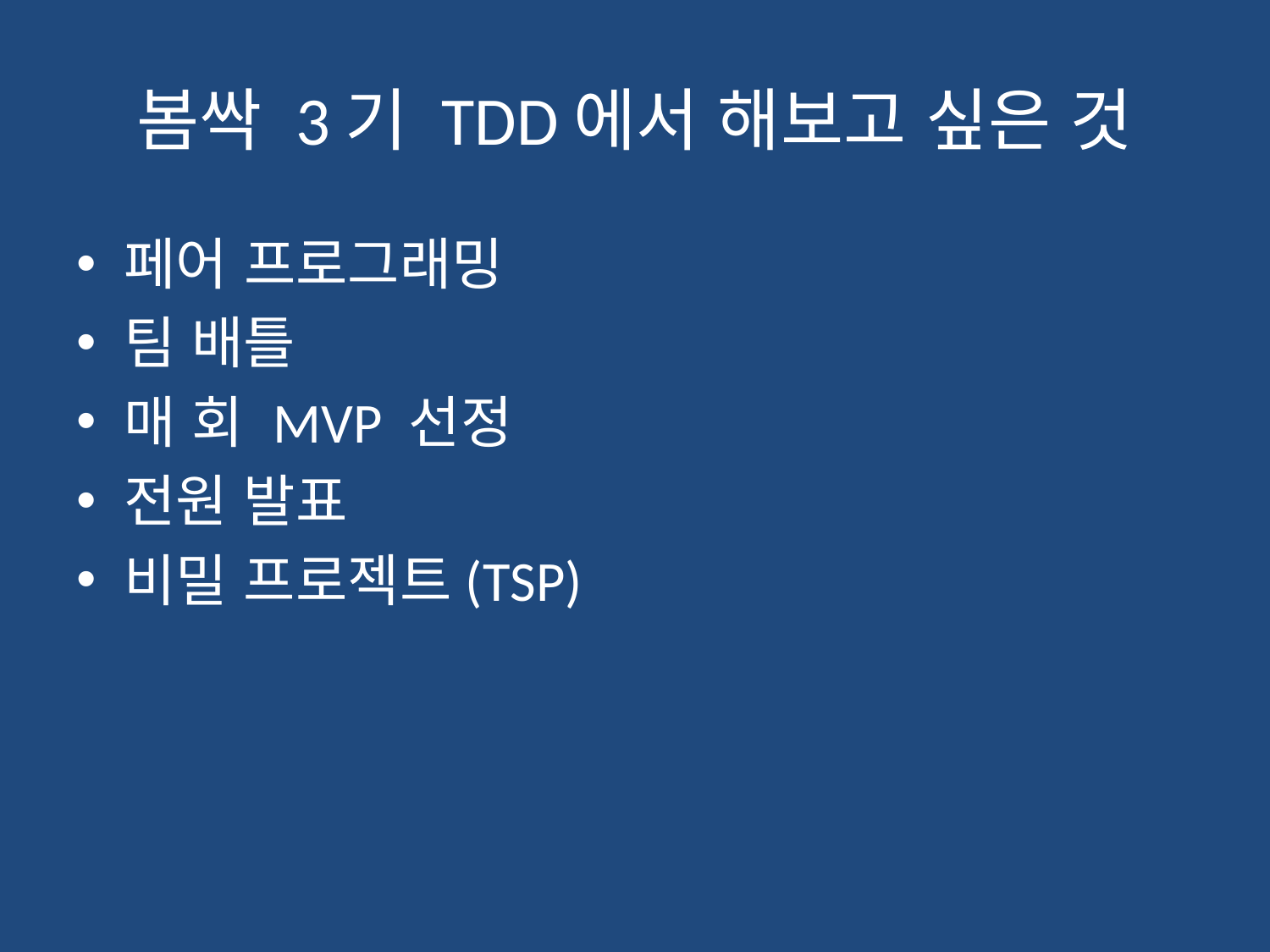

# 봄싹 3기 TDD에서 해보고 싶은 것
페어 프로그래밍
팀 배틀
매 회 MVP 선정
전원 발표
비밀 프로젝트(TSP)